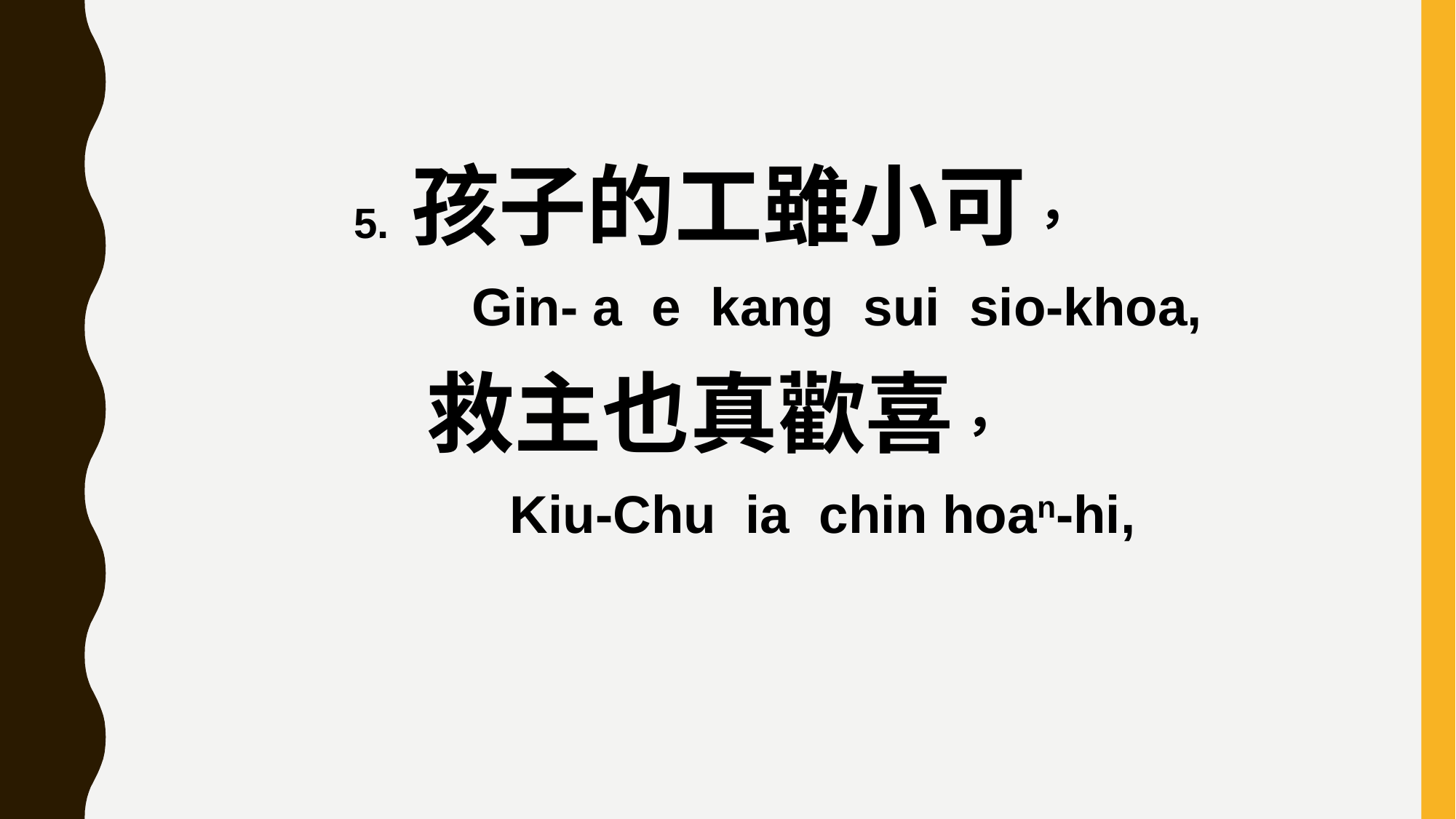

5. 孩子的工雖小可，
                        Gin- a  e  kang  sui  sio-khoa,
救主也真歡喜，
                       Kiu-Chu  ia  chin hoan-hi,